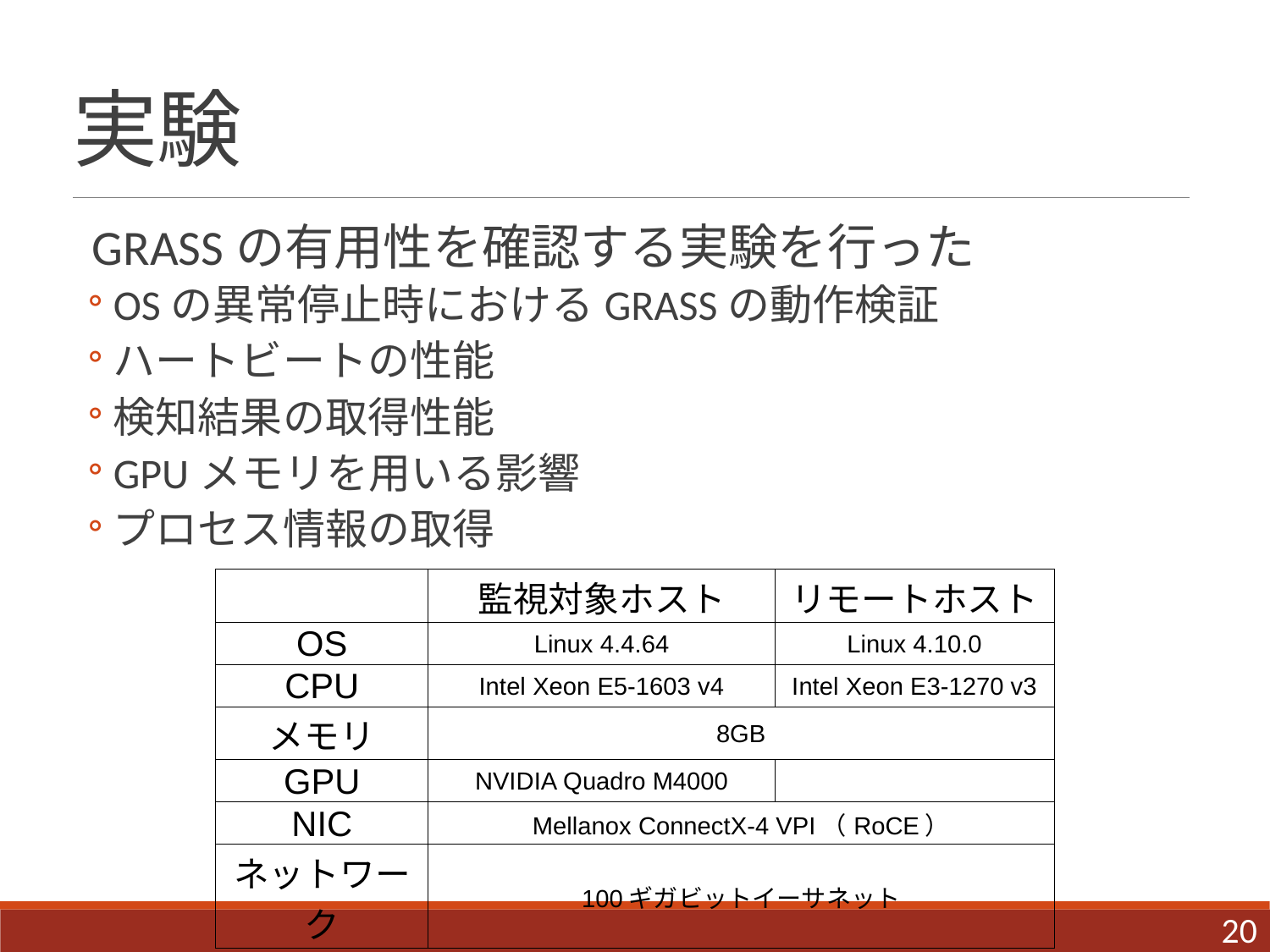

# 実験
GRASSの有用性を確認する実験を行った
OSの異常停止時におけるGRASSの動作検証
ハートビートの性能
検知結果の取得性能
GPUメモリを用いる影響
プロセス情報の取得
|  | 監視対象ホスト | リモートホスト |
| --- | --- | --- |
| OS | Linux 4.4.64 | Linux 4.10.0 |
| CPU | Intel Xeon E5-1603 v4 | Intel Xeon E3-1270 v3 |
| メモリ | 8GB |  |
| GPU | NVIDIA Quadro M4000 |  |
| NIC | Mellanox ConnectX-4 VPI（RoCE） |  |
| ネットワーク | 100ギガビットイーサネット |  |
20